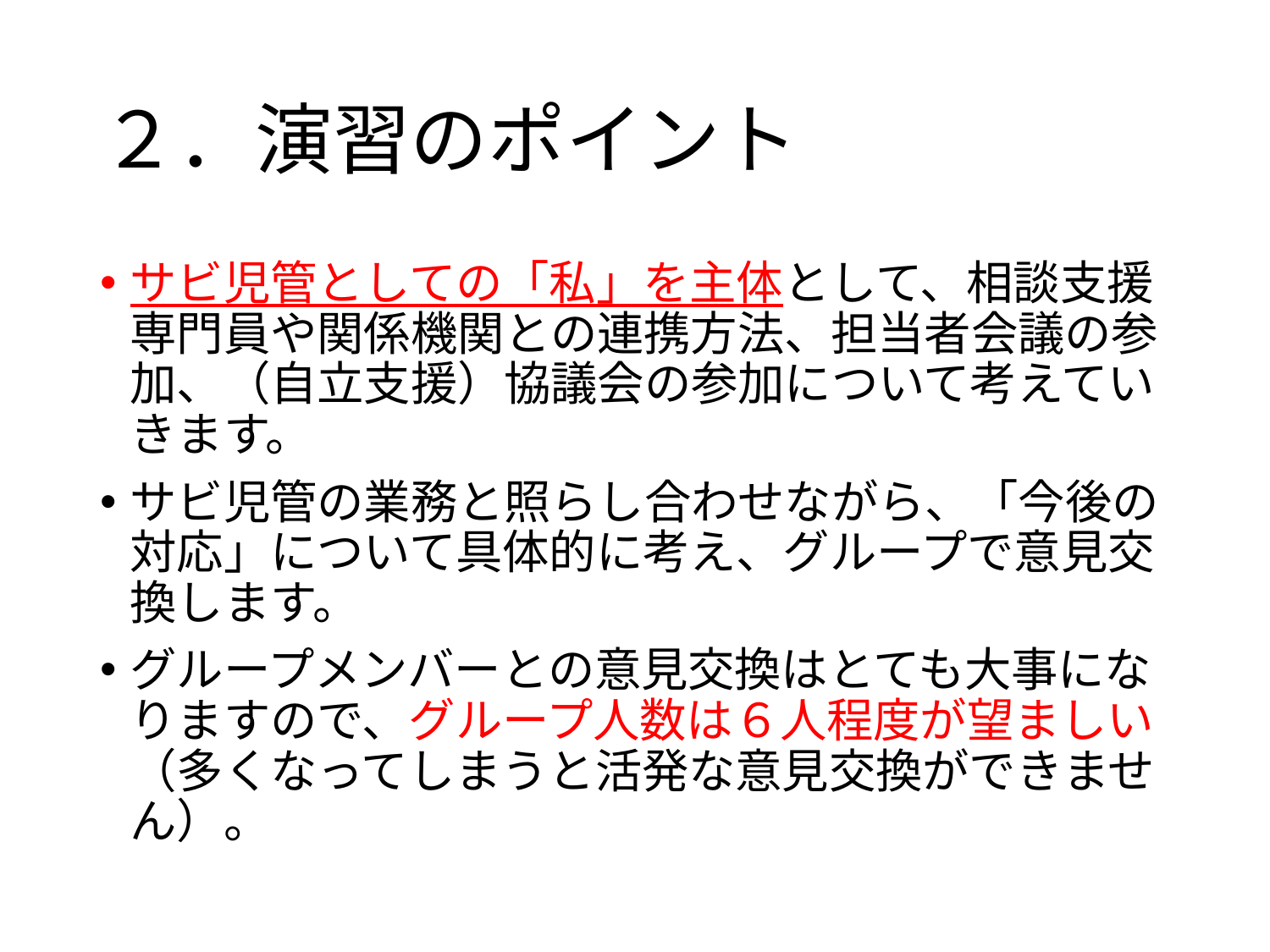

# ２．演習のポイント
サビ児管としての「私」を主体として、相談支援専門員や関係機関との連携方法、担当者会議の参加、（自立支援）協議会の参加について考えていきます。
サビ児管の業務と照らし合わせながら、「今後の対応」について具体的に考え、グループで意見交換します。
グループメンバーとの意見交換はとても大事になりますので、グループ人数は６人程度が望ましい（多くなってしまうと活発な意見交換ができません）。